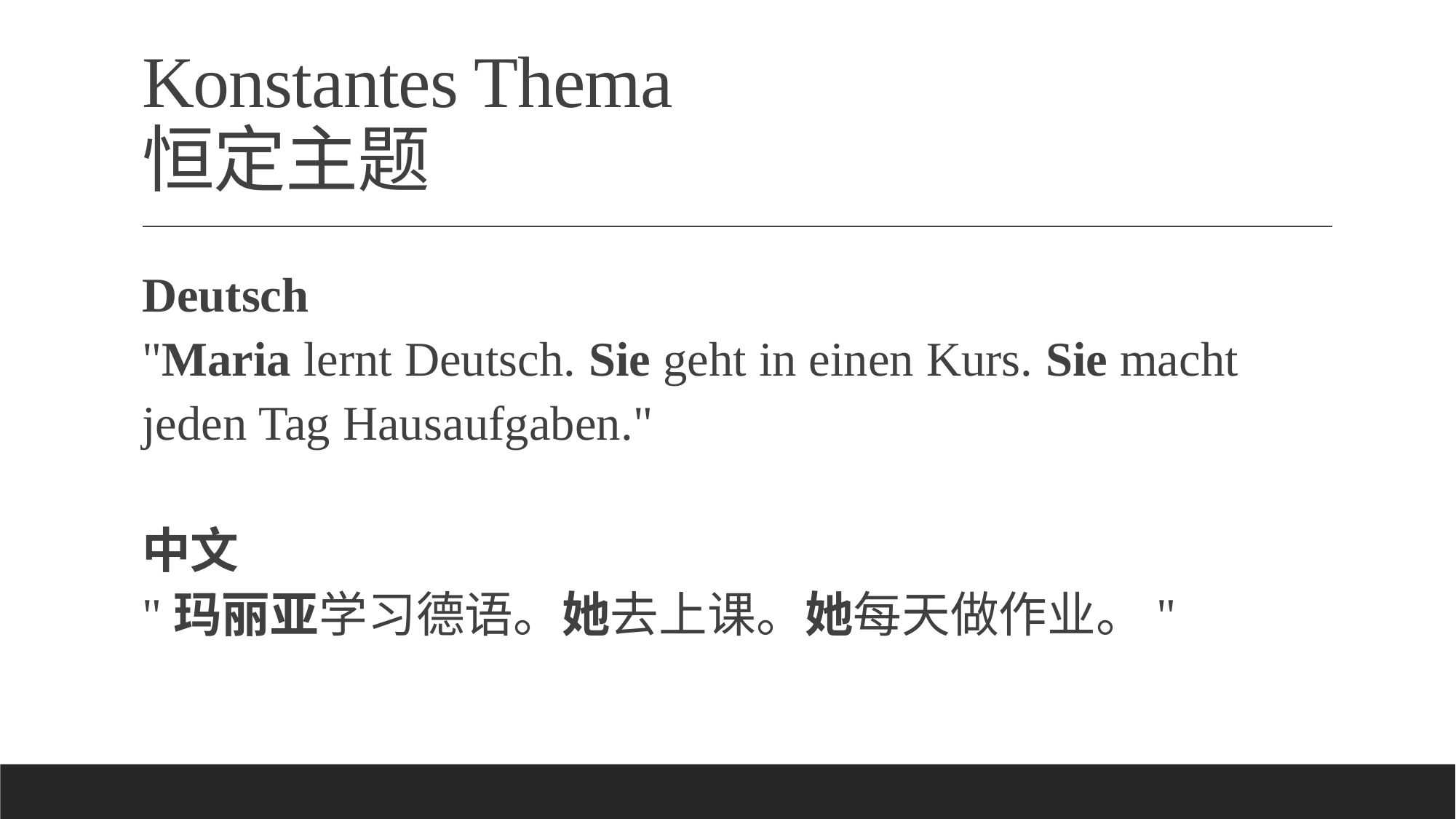

# Konstantes Thema 恒定主题
Deutsch
"Maria lernt Deutsch. Sie geht in einen Kurs. Sie macht jeden Tag Hausaufgaben."
中文
"玛丽亚学习德语。她去上课。她每天做作业。"